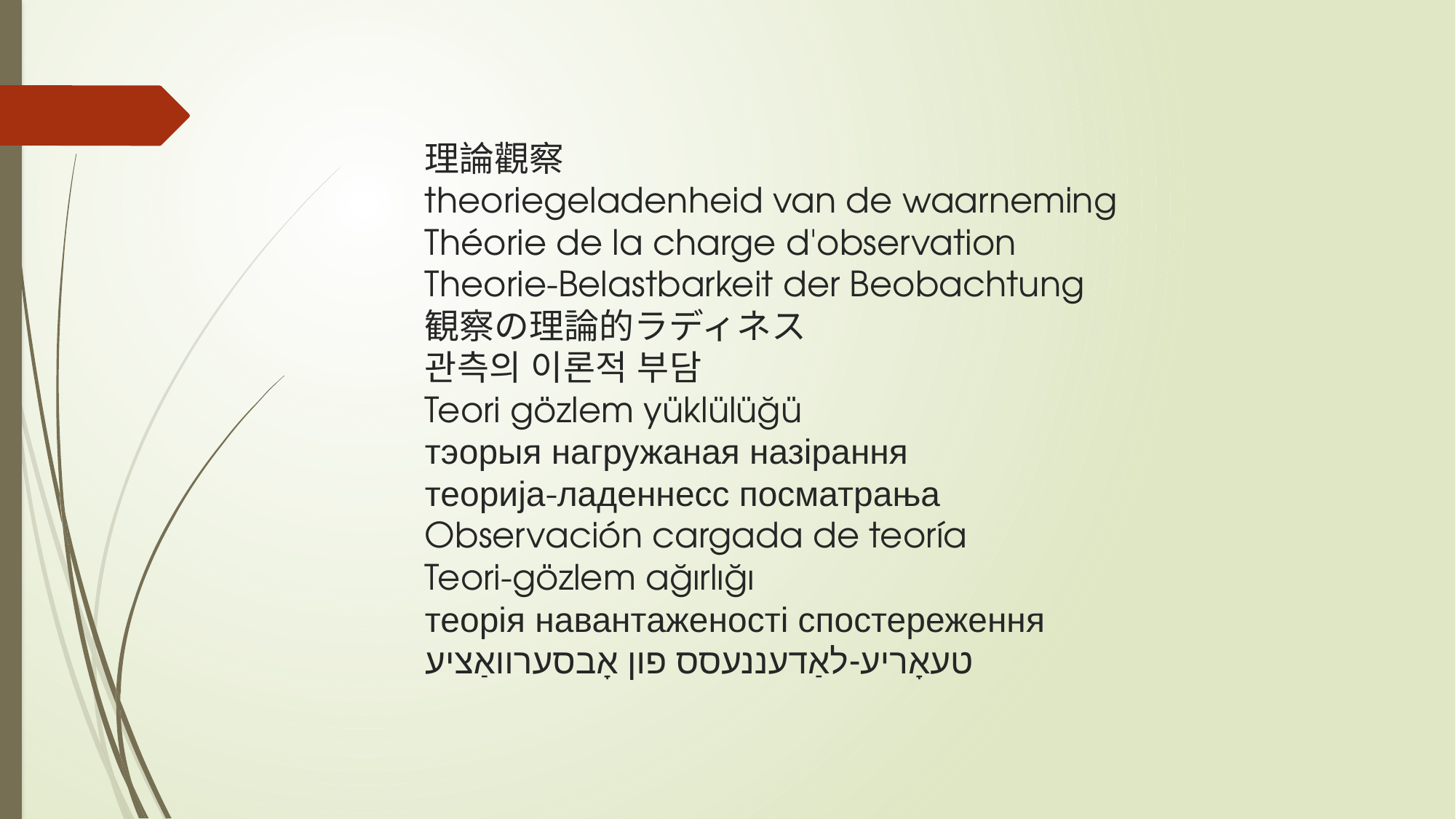

# 理論觀察 theoriegeladenheid van de waarneming Théorie de la charge d'observation Theorie-Belastbarkeit der Beobachtung 観察の理論的ラディネス 관측의 이론적 부담 Teori gözlem yüklülüğü тэорыя нагружаная назірання теорија-ладеннесс посматрања Observación cargada de teoría Teori-gözlem ağırlığı теорія навантаженості спостереження טעאָריע-לאַדעננעסס פון אָבסערוואַציע